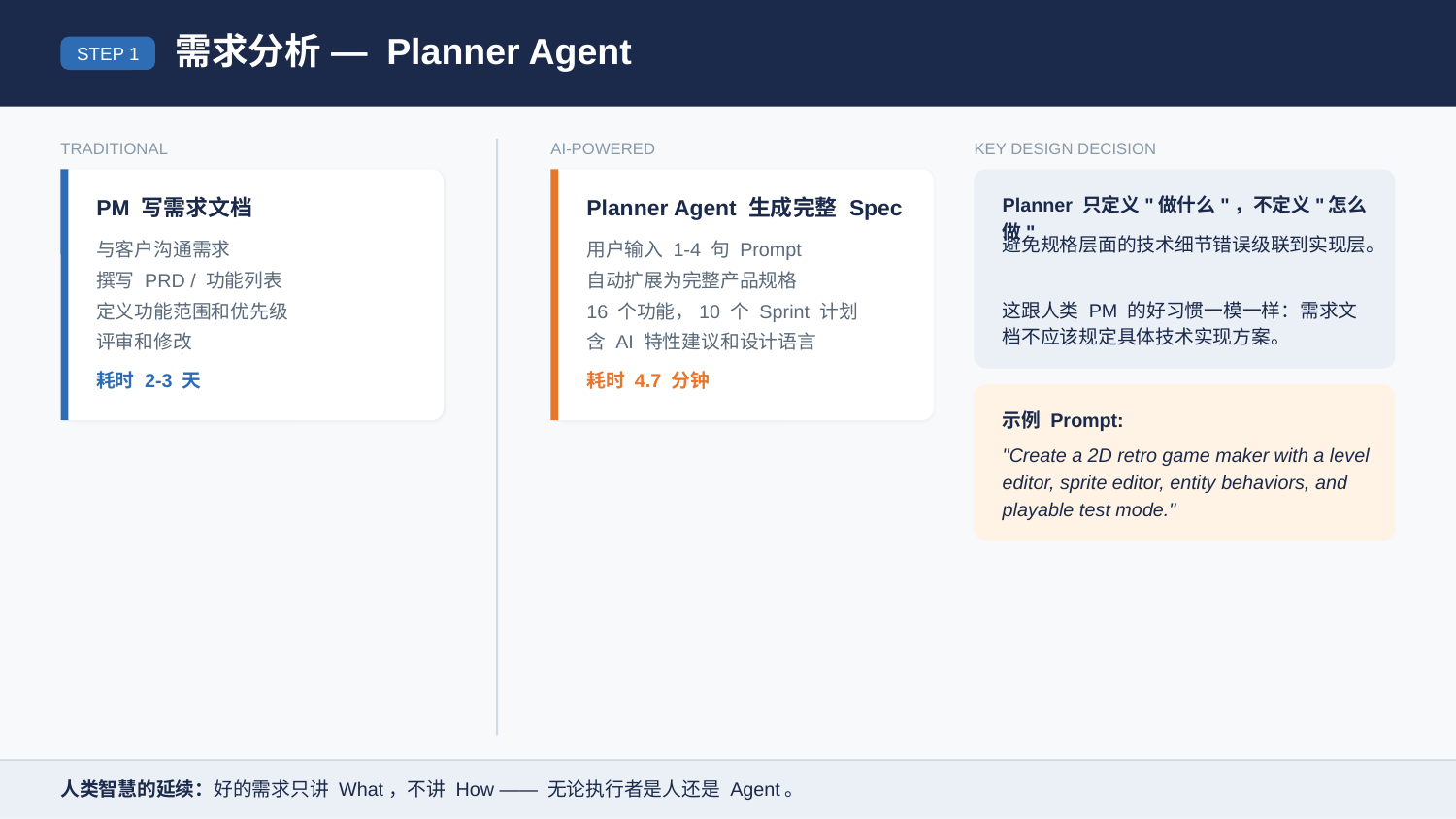

需求分析 — Planner Agent

STEP 1
TRADITIONAL

AI-POWERED
KEY DESIGN DECISION

Planner 只定义"做什么"，不定义"怎么做"
PM 写需求文档
Planner Agent 生成完整 Spec
避免规格层面的技术细节错误级联到实现层。
与客户沟通需求
用户输入 1-4 句 Prompt
撰写 PRD / 功能列表
自动扩展为完整产品规格
这跟人类 PM 的好习惯一模一样：需求文档不应该规定具体技术实现方案。
定义功能范围和优先级
16 个功能，10 个 Sprint 计划
评审和修改
含 AI 特性建议和设计语言
耗时 2-3 天
耗时 4.7 分钟

示例 Prompt:
"Create a 2D retro game maker with a level editor, sprite editor, entity behaviors, and playable test mode."

人类智慧的延续：好的需求只讲 What，不讲 How —— 无论执行者是人还是 Agent。